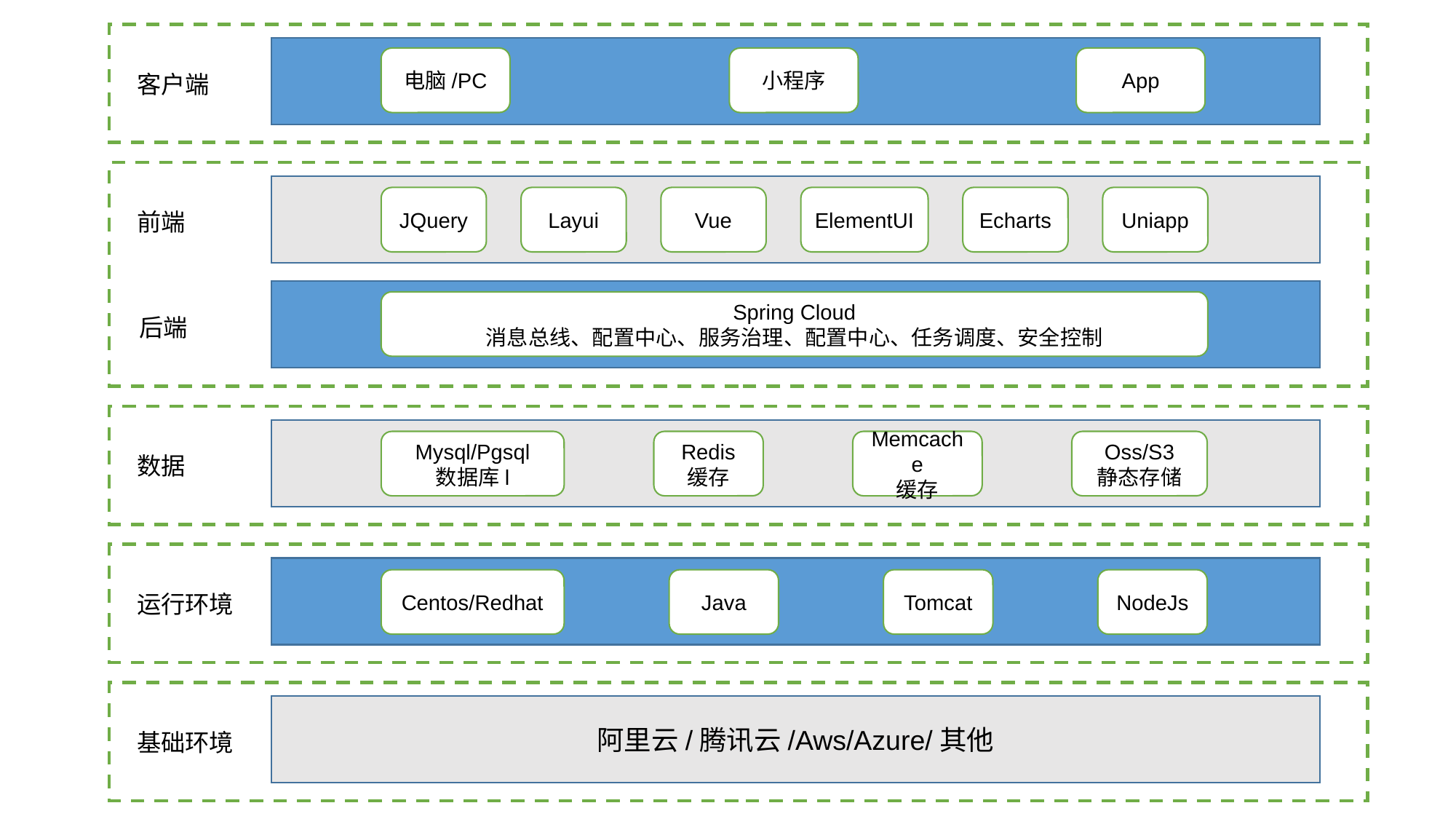

客户端
电脑/PC
小程序
App

前端

后端
JQuery
Layui
Vue
ElementUI
Echarts
Uniapp
Spring Cloud
消息总线、配置中心、服务治理、配置中心、任务调度、安全控制

数据
Mysql/Pgsql
数据库l
Redis
缓存
Memcache
缓存
Oss/S3
静态存储

运行环境
Centos/Redhat
Java
Tomcat
NodeJs

阿里云/腾讯云/Aws/Azure/其他
基础环境